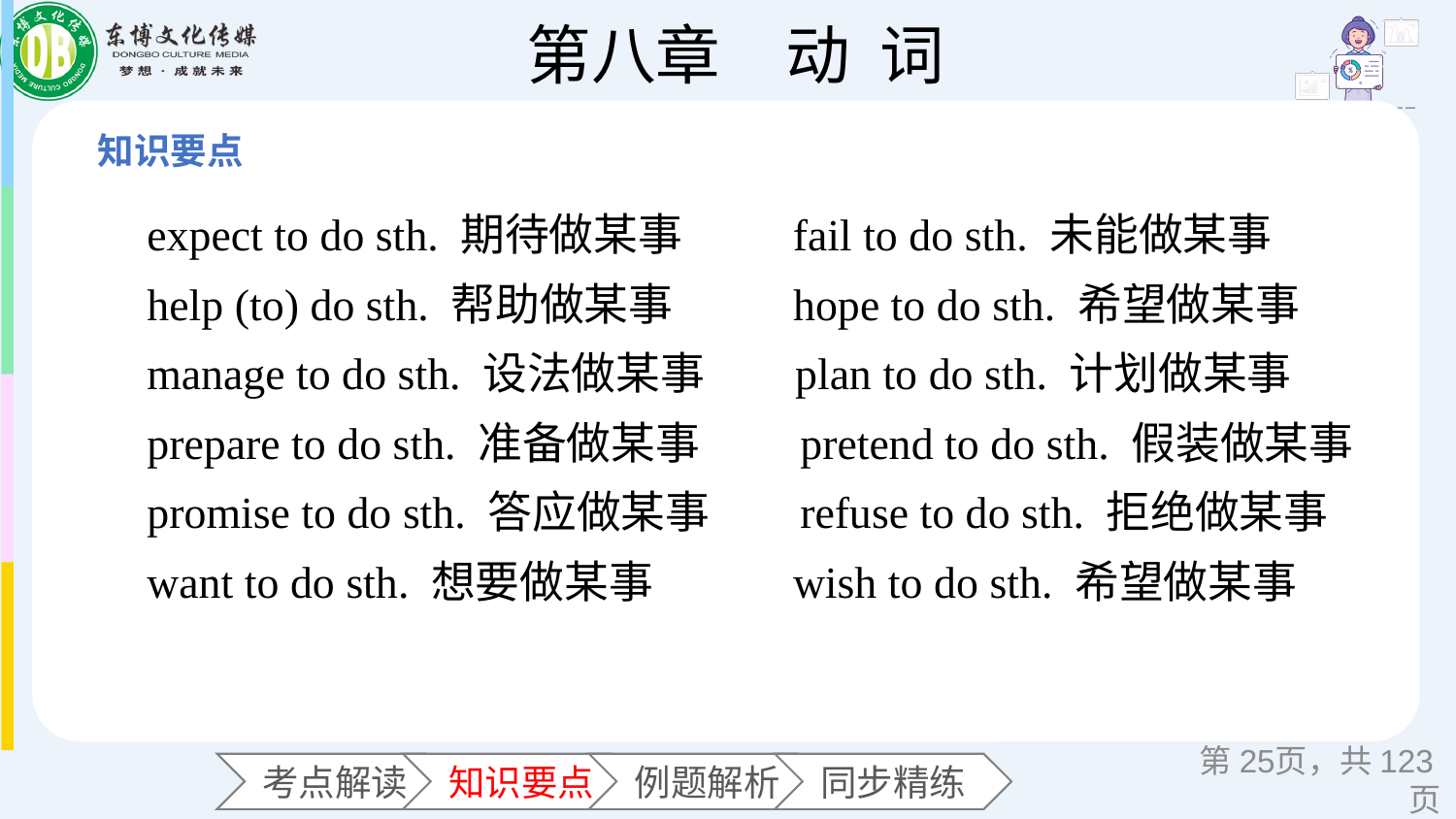

expect to do sth. 期待做某事          fail to do sth. 未能做某事
help (to) do sth. 帮助做某事           hope to do sth. 希望做某事
manage to do sth. 设法做某事        plan to do sth. 计划做某事
prepare to do sth. 准备做某事         pretend to do sth. 假装做某事
promise to do sth. 答应做某事        refuse to do sth. 拒绝做某事
want to do sth. 想要做某事             wish to do sth. 希望做某事
第25页，共123页